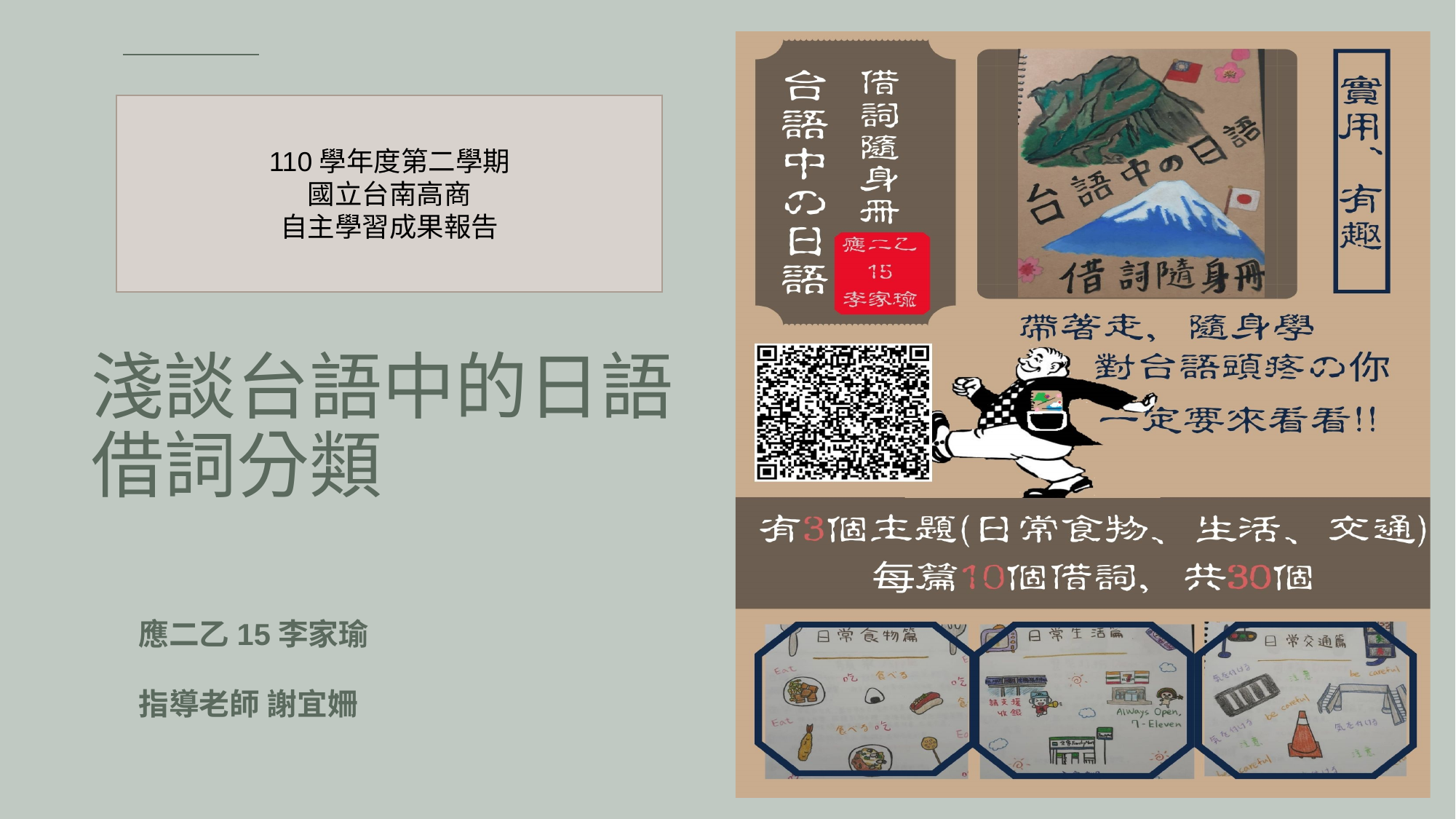

110學年度第二學期
國立台南高商
自主學習成果報告
# 淺談台語中的日語借詞分類
應二乙15李家瑜
指導老師 謝宜姍